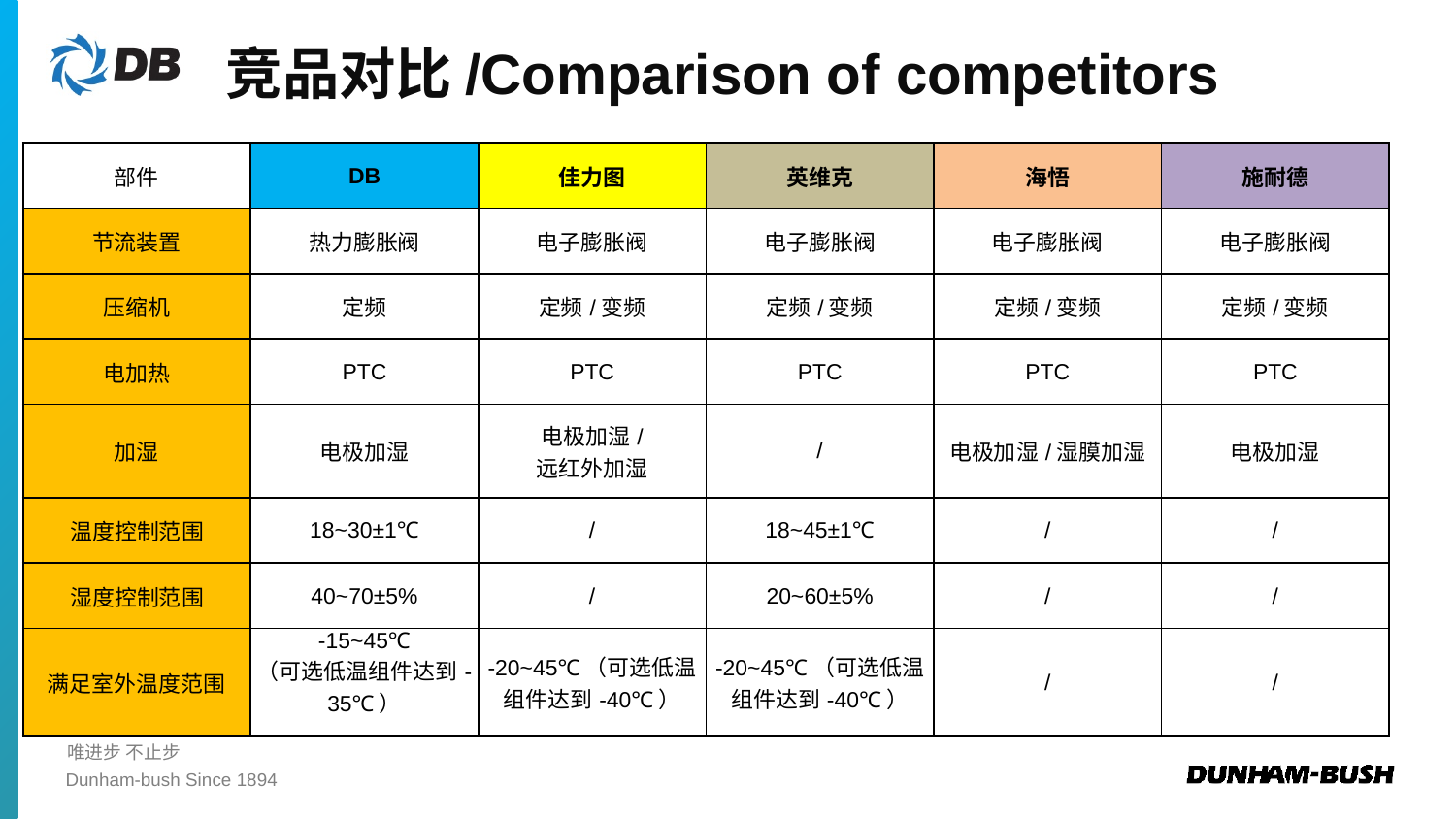

竞品对比/Comparison of competitors

| 部件 | DB | 佳力图 | 英维克 | 海悟 | 施耐德 |
| --- | --- | --- | --- | --- | --- |
| 节流装置 | 热力膨胀阀 | 电子膨胀阀 | 电子膨胀阀 | 电子膨胀阀 | 电子膨胀阀 |
| 压缩机 | 定频 | 定频/变频 | 定频/变频 | 定频/变频 | 定频/变频 |
| 电加热 | PTC | PTC | PTC | PTC | PTC |
| 加湿 | 电极加湿 | 电极加湿/ 远红外加湿 | / | 电极加湿/湿膜加湿 | 电极加湿 |
| 温度控制范围 | 18~30±1℃ | / | 18~45±1℃ | / | / |
| 湿度控制范围 | 40~70±5% | / | 20~60±5% | / | / |
| 满足室外温度范围 | -15~45℃ （可选低温组件达到-35℃） | -20~45℃（可选低温组件达到-40℃） | -20~45℃（可选低温组件达到-40℃） | / | / |